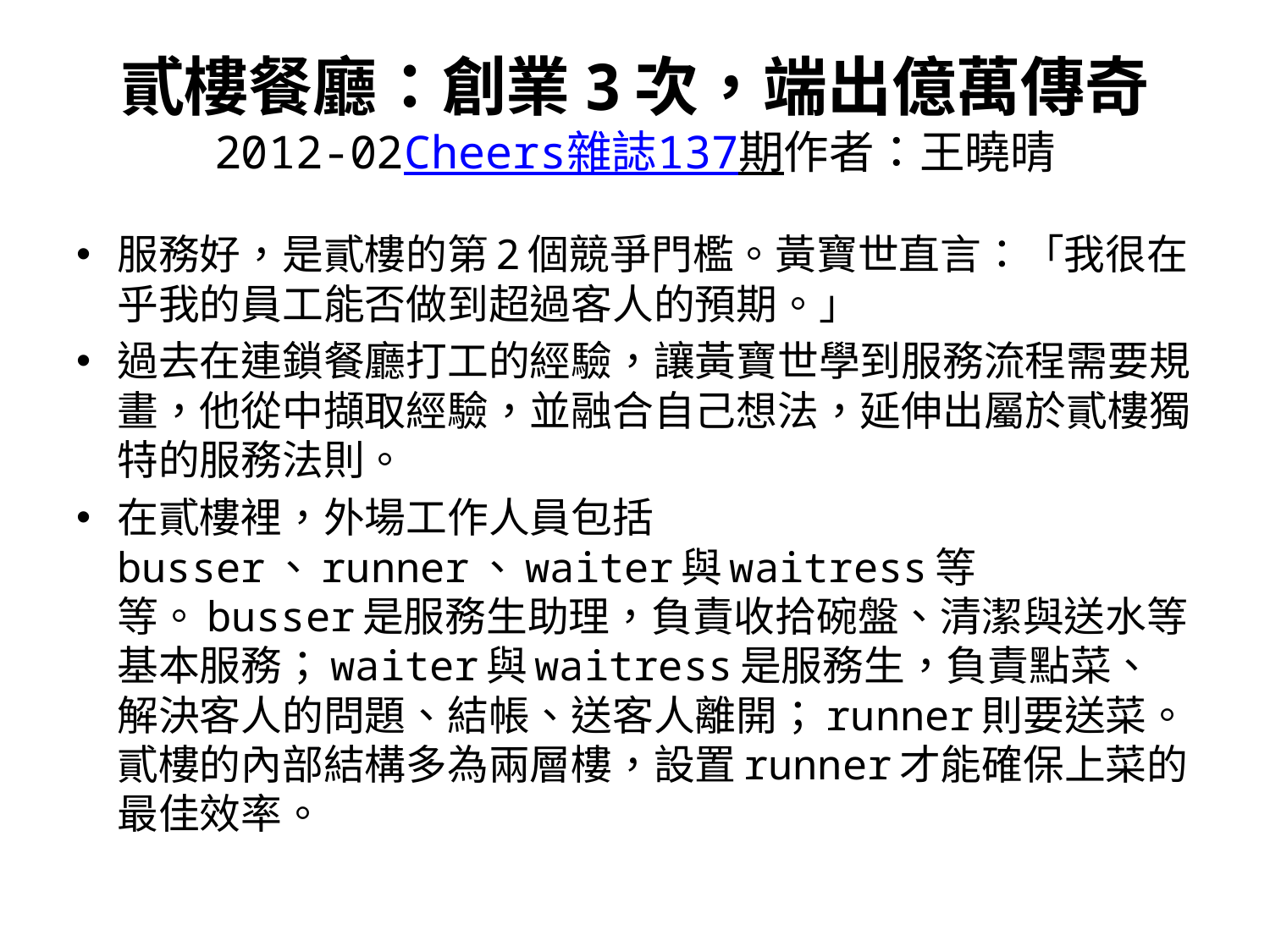

# 貳樓餐廳：創業3次，端出億萬傳奇 2012-02Cheers雜誌137期作者：王曉晴
服務好，是貳樓的第2個競爭門檻。黃寶世直言：「我很在乎我的員工能否做到超過客人的預期。」
過去在連鎖餐廳打工的經驗，讓黃寶世學到服務流程需要規畫，他從中擷取經驗，並融合自己想法，延伸出屬於貳樓獨特的服務法則。
在貳樓裡，外場工作人員包括busser、runner、waiter與waitress等等。busser是服務生助理，負責收拾碗盤、清潔與送水等基本服務；waiter與waitress是服務生，負責點菜、解決客人的問題、結帳、送客人離開；runner則要送菜。貳樓的內部結構多為兩層樓，設置runner才能確保上菜的最佳效率。